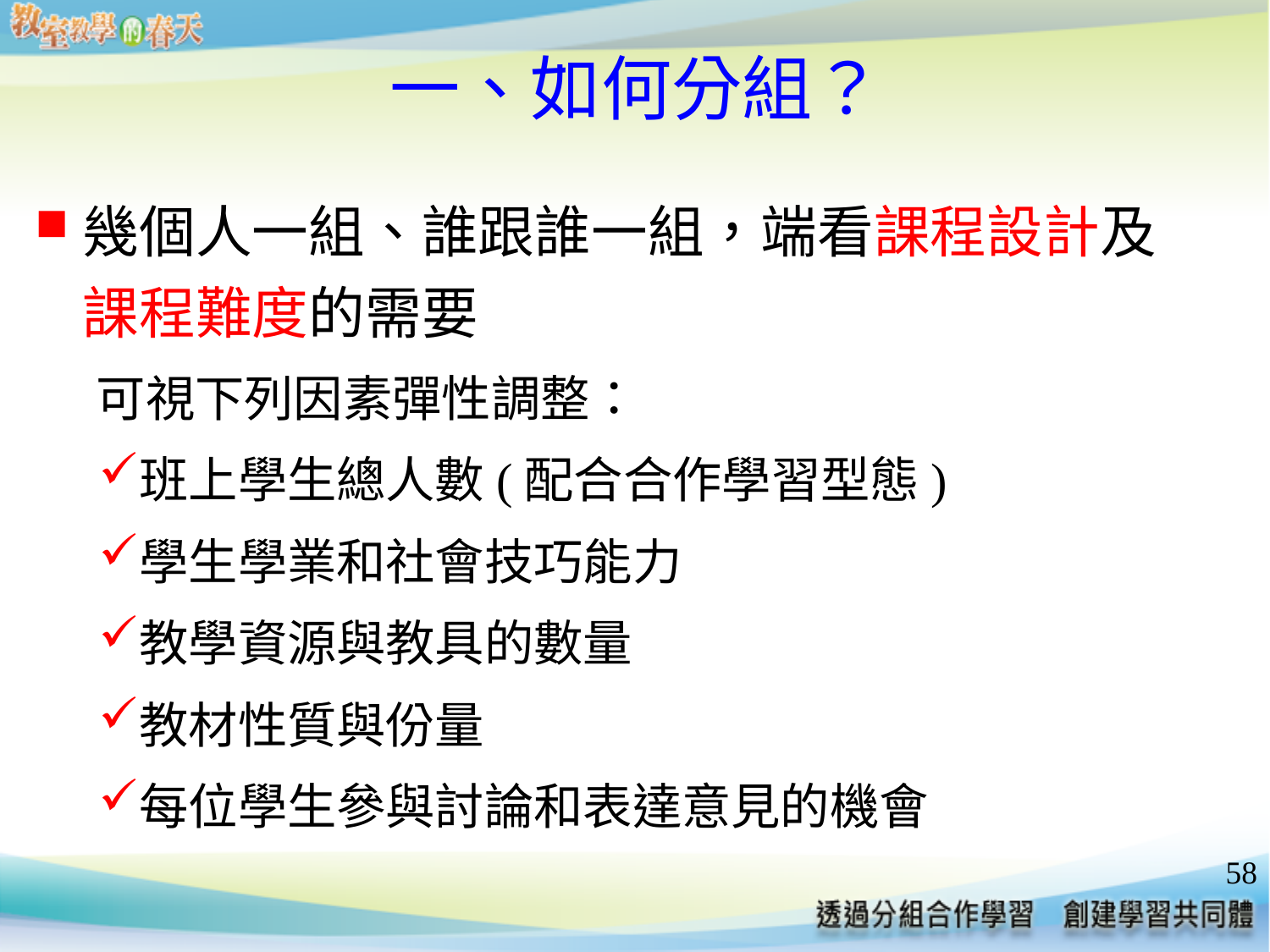

# 一、如何分組？
幾個人一組、誰跟誰一組，端看課程設計及
課程難度的需要
      可視下列因素彈性調整：
班上學生總人數(配合合作學習型態)
學生學業和社會技巧能力
教學資源與教具的數量
教材性質與份量
每位學生參與討論和表達意見的機會

58